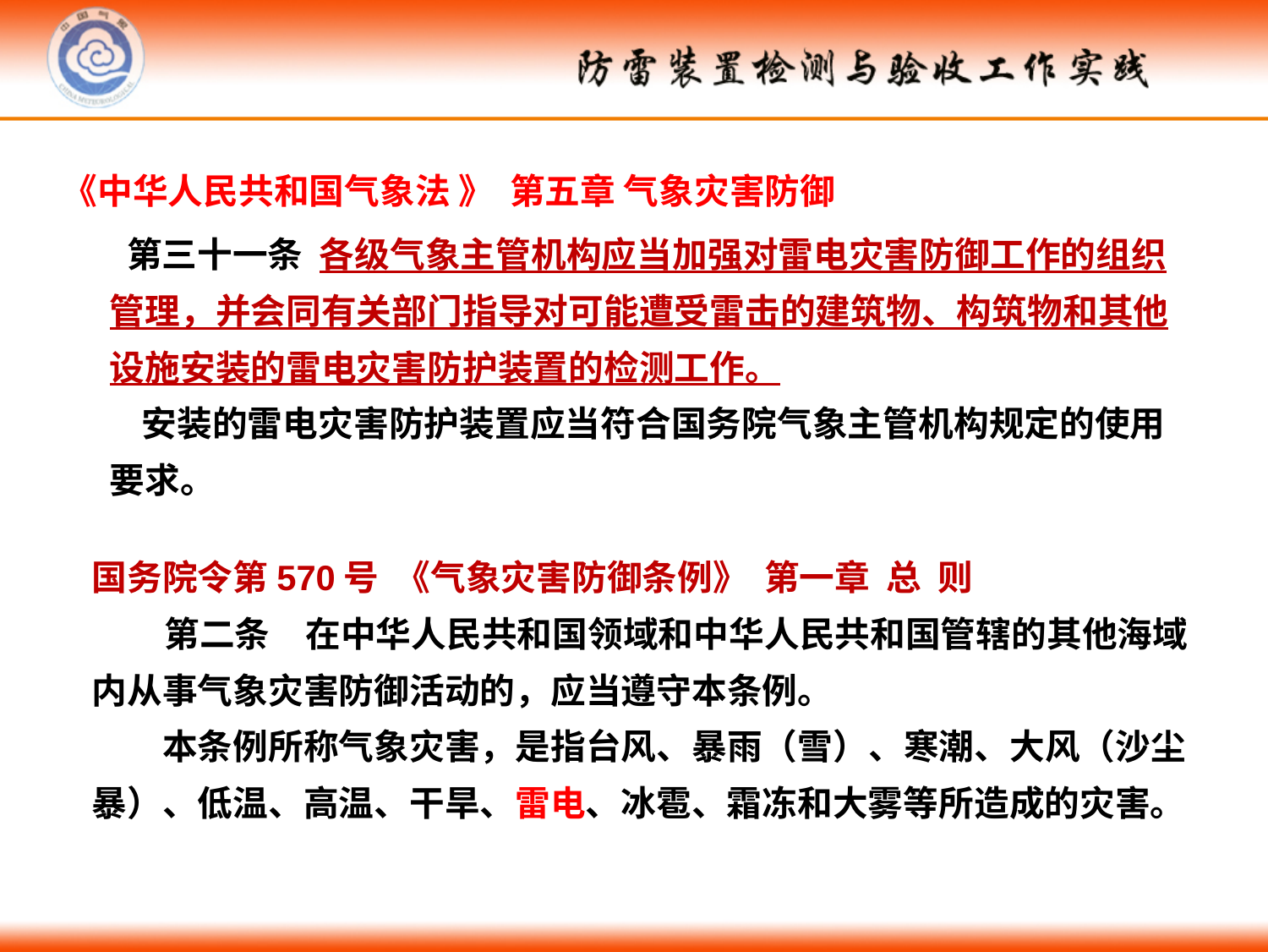

《中华人民共和国气象法 》  第五章 气象灾害防御
       第三十一条  各级气象主管机构应当加强对雷电灾害防御工作的组织管理，并会同有关部门指导对可能遭受雷击的建筑物、构筑物和其他设施安装的雷电灾害防护装置的检测工作。
    安装的雷电灾害防护装置应当符合国务院气象主管机构规定的使用要求。
国务院令第570号  《气象灾害防御条例》  第一章  总  则
        第二条　在中华人民共和国领域和中华人民共和国管辖的其他海域内从事气象灾害防御活动的，应当遵守本条例。
　　本条例所称气象灾害，是指台风、暴雨（雪）、寒潮、大风（沙尘暴）、低温、高温、干旱、雷电、冰雹、霜冻和大雾等所造成的灾害。